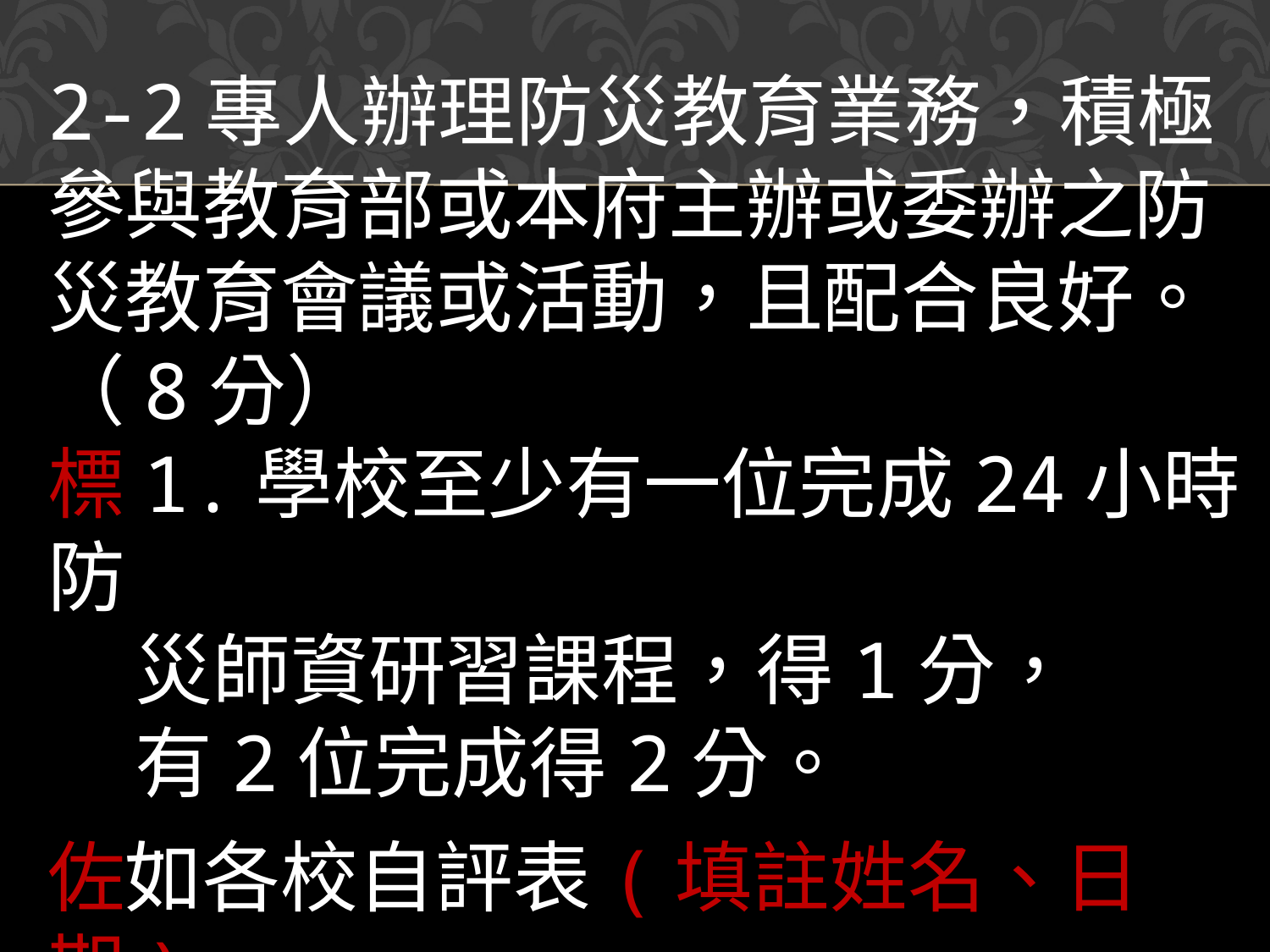

2-2專人辦理防災教育業務，積極參與教育部或本府主辦或委辦之防災教育會議或活動，且配合良好。（8分）
標1.學校至少有一位完成24小時防
    災師資研習課程，得1分，
    有2位完成得2分。
佐如各校自評表(填註姓名、日期)